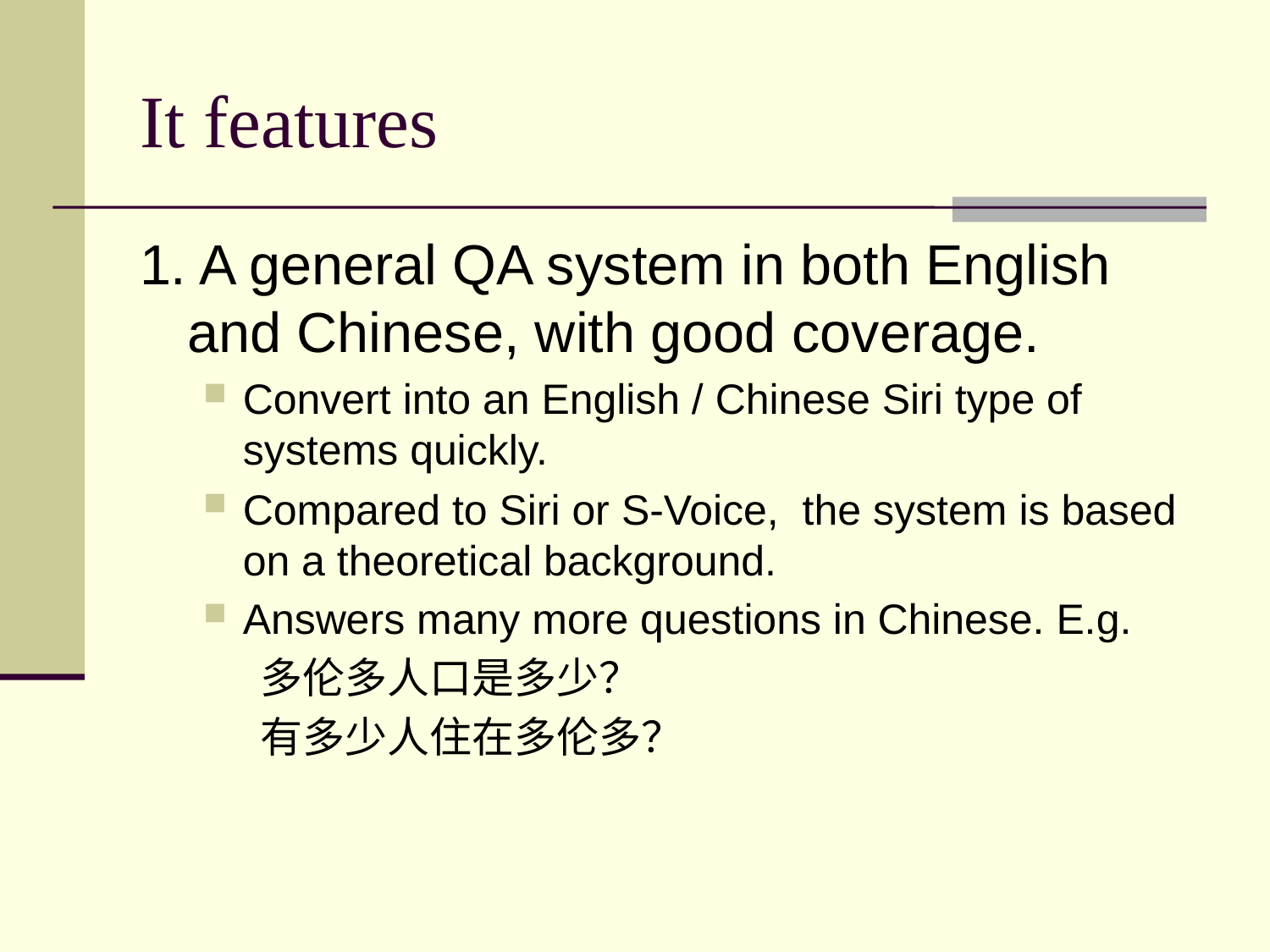

# It features
1. A general QA system in both English and Chinese, with good coverage.
Convert into an English / Chinese Siri type of systems quickly.
Compared to Siri or S-Voice,  the system is based on a theoretical background.
Answers many more questions in Chinese. E.g.
    多伦多人口是多少？
    有多少人住在多伦多？